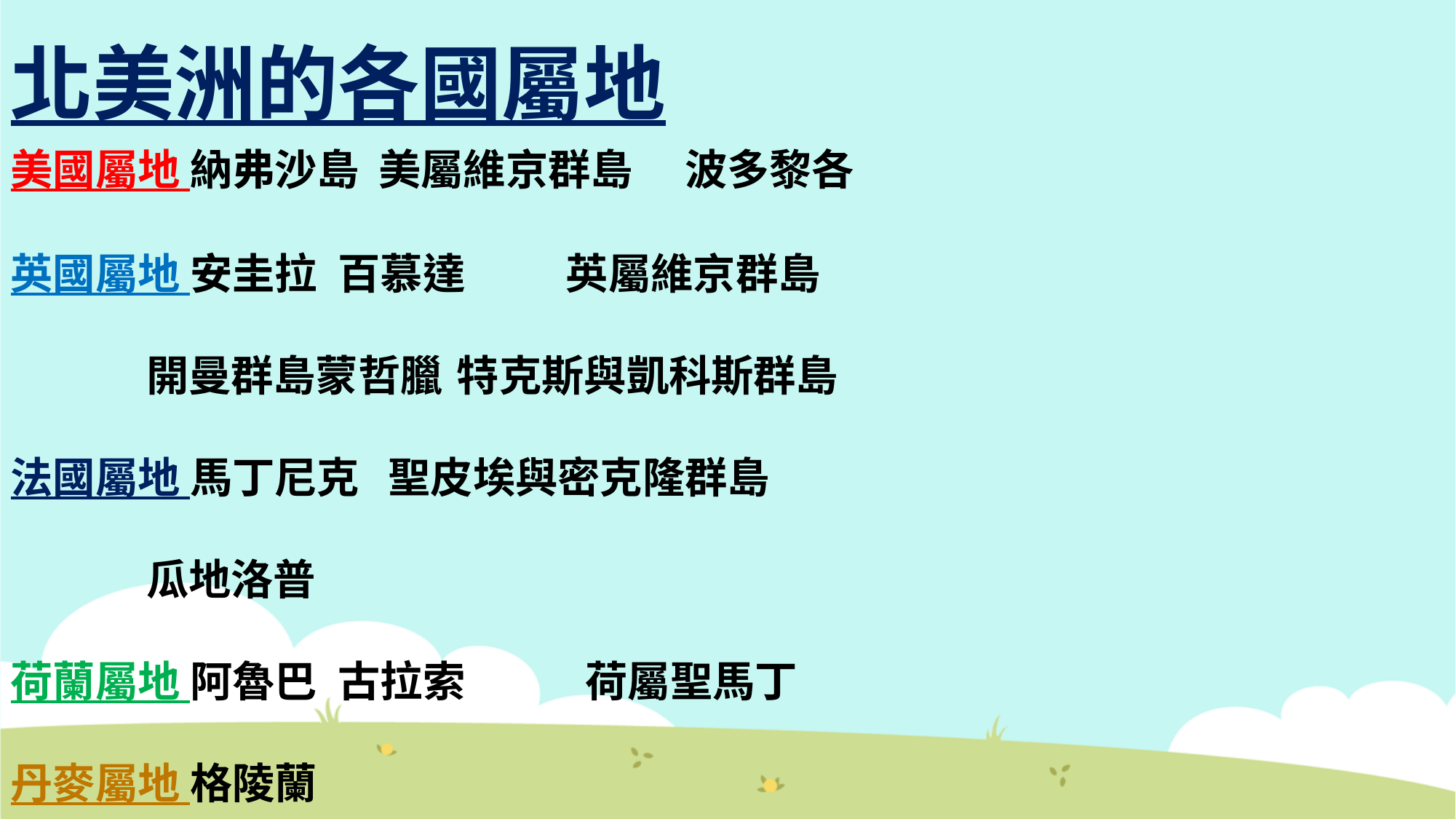

北美洲的各國屬地
美國屬地 納弗沙島  美屬維京群島	  波多黎各

英國屬地 安圭拉	百慕達	 英屬維京群島

             開曼群島蒙哲臘	 特克斯與凱科斯群島

法國屬地 馬丁尼克   聖皮埃與密克隆群島

             瓜地洛普

荷蘭屬地 阿魯巴	古拉索	   荷屬聖馬丁

丹麥屬地 格陵蘭